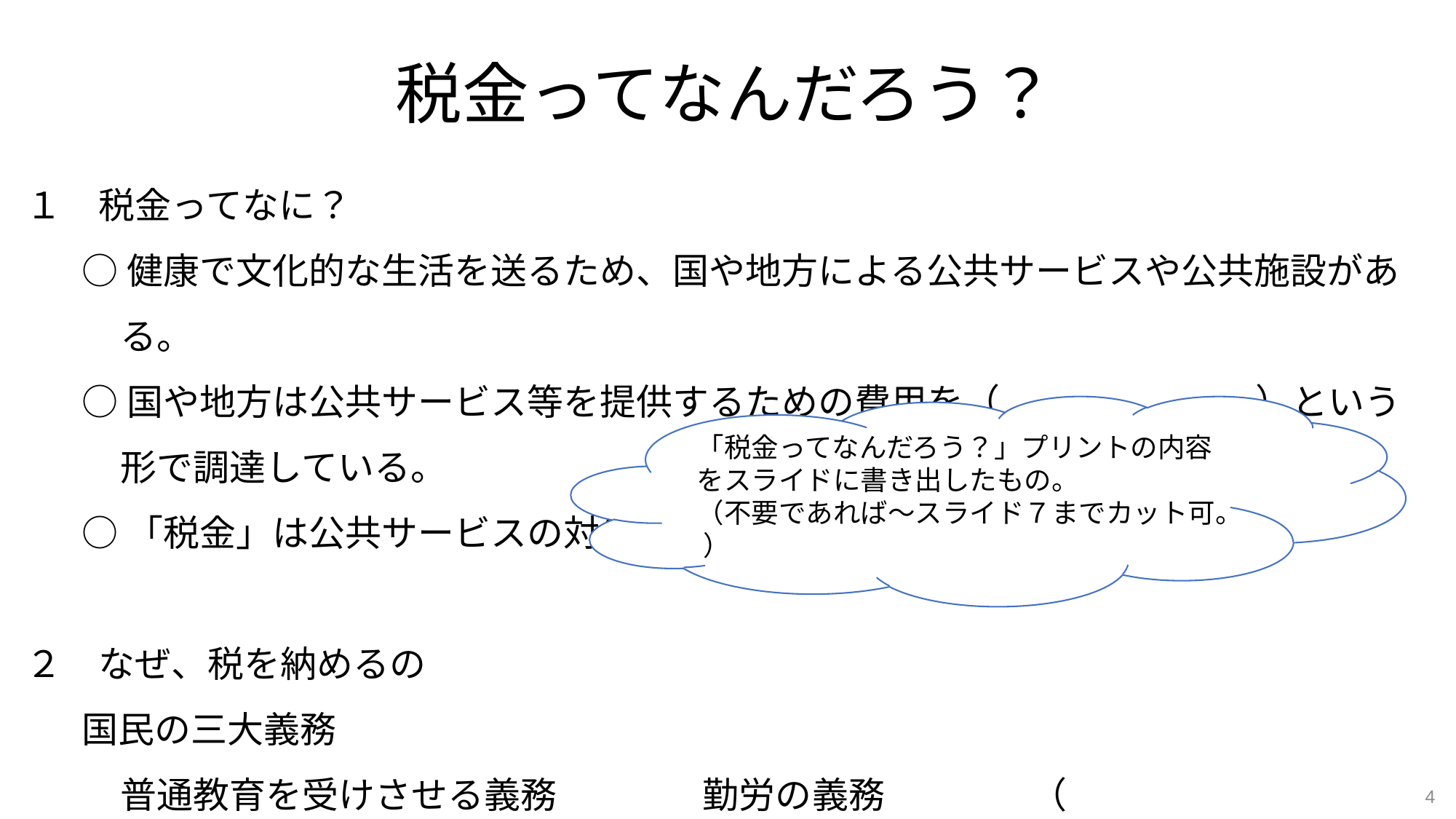

税金ってなんだろう？
１　税金ってなに？
○健康で文化的な生活を送るため、国や地方による公共サービスや公共施設がある。
○国や地方は公共サービス等を提供するための費用を（　　　　　　　）という形で調達している。
○「税金」は公共サービスの対価である。

２　なぜ、税を納めるの
国民の三大義務
普通教育を受けさせる義務　　　　勤労の義務　　　　（　　　　　　　　　　　）
「税金ってなんだろう？」プリントの内容をスライドに書き出したもの。
（不要であれば～スライド７までカット可。 ）
4